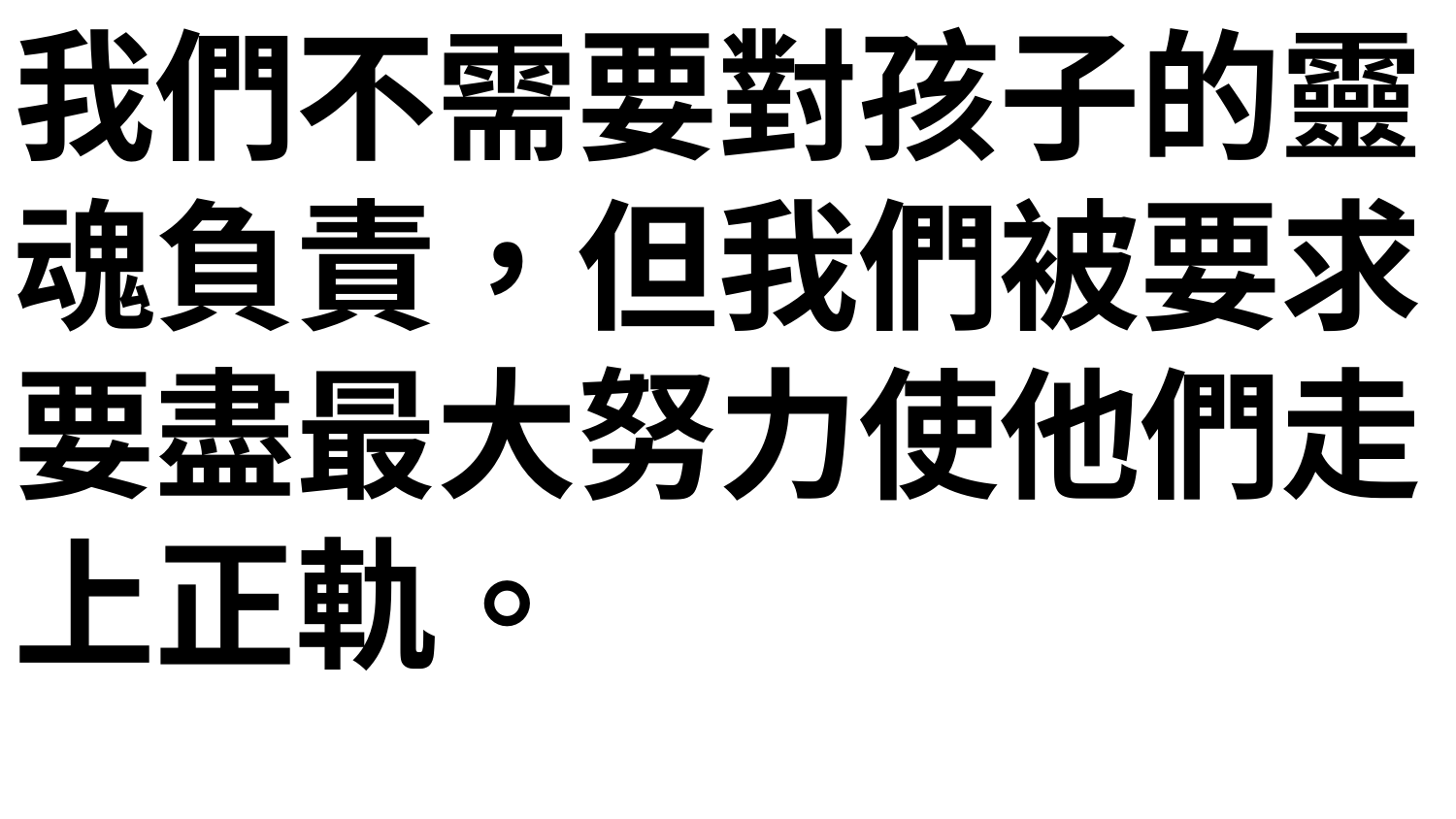

我們不需要對孩子的靈魂負責，但我們被要求要盡最大努力使他們走上正軌。